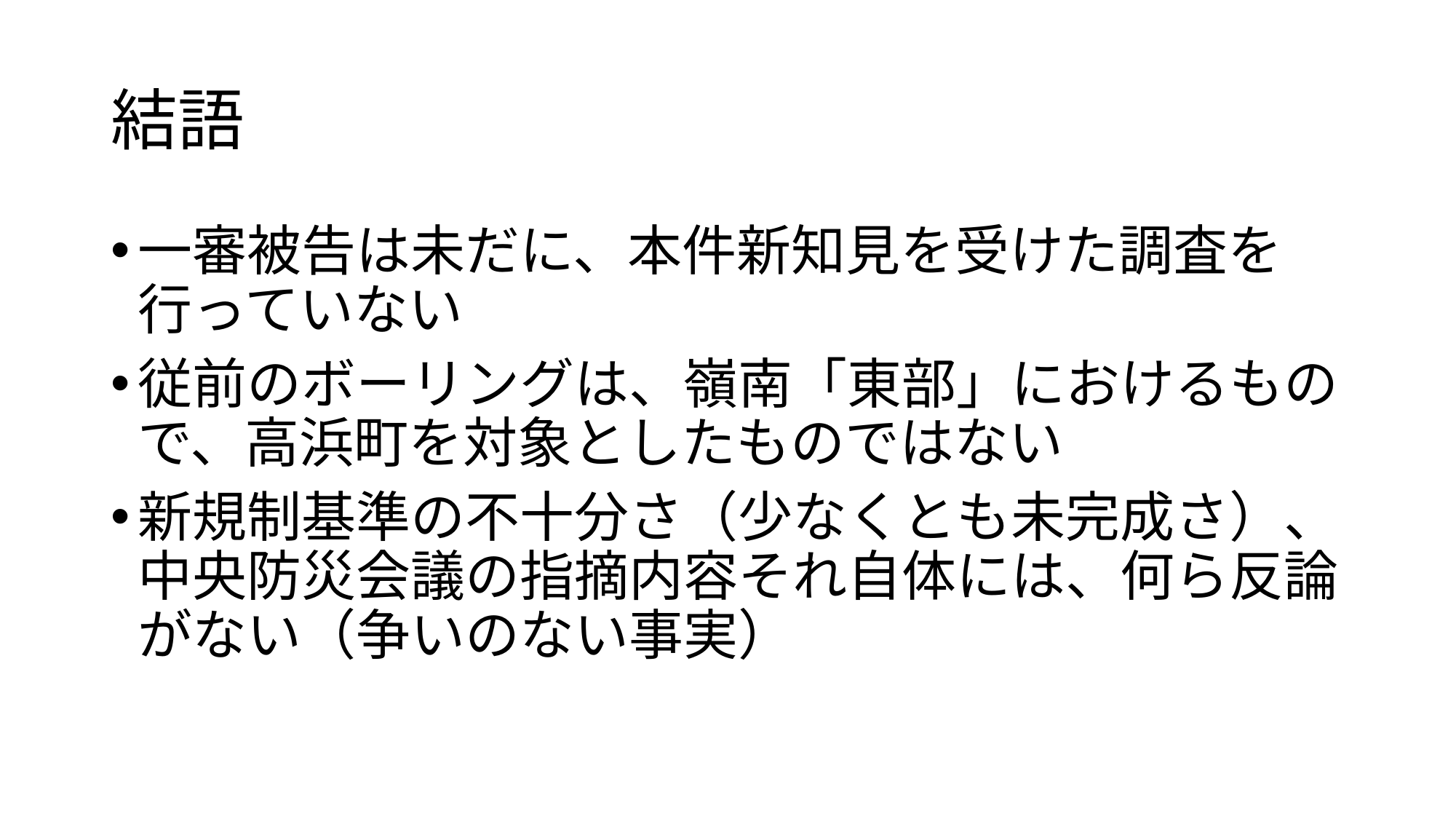

# 結語
一審被告は未だに、本件新知見を受けた調査を行っていない
従前のボーリングは、嶺南「東部」におけるもので、高浜町を対象としたものではない
新規制基準の不十分さ（少なくとも未完成さ）、中央防災会議の指摘内容それ自体には、何ら反論がない（争いのない事実）